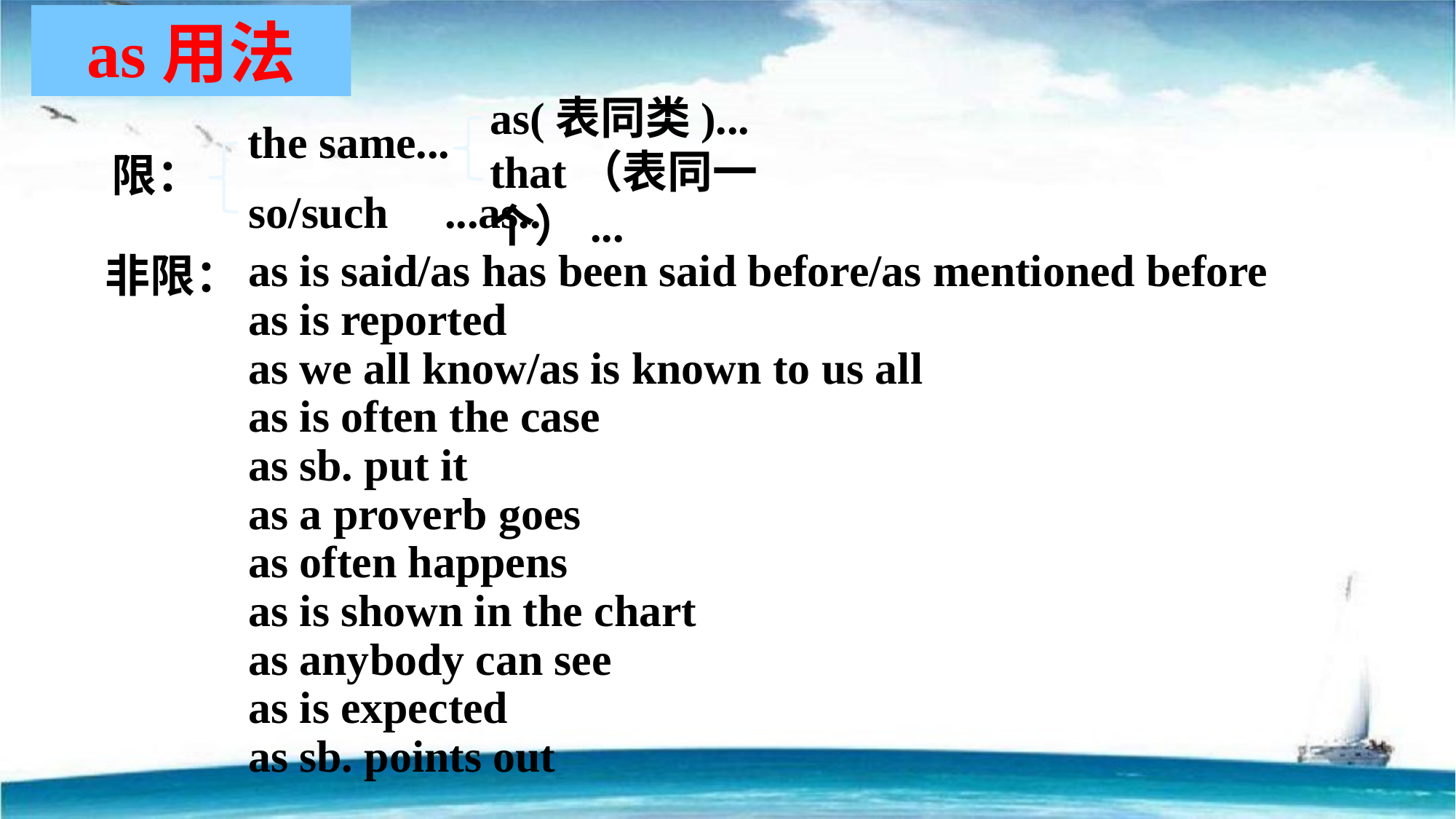

as用法
as(表同类)...
that（表同一个）...
the same...

限：

so/such     ...as..
非限：
as is said/as has been said before/as mentioned before
as is reported
as we all know/as is known to us all
as is often the case
as sb. put it
as a proverb goes
as often happens
as is shown in the chart
as anybody can see
as is expected
as sb. points out